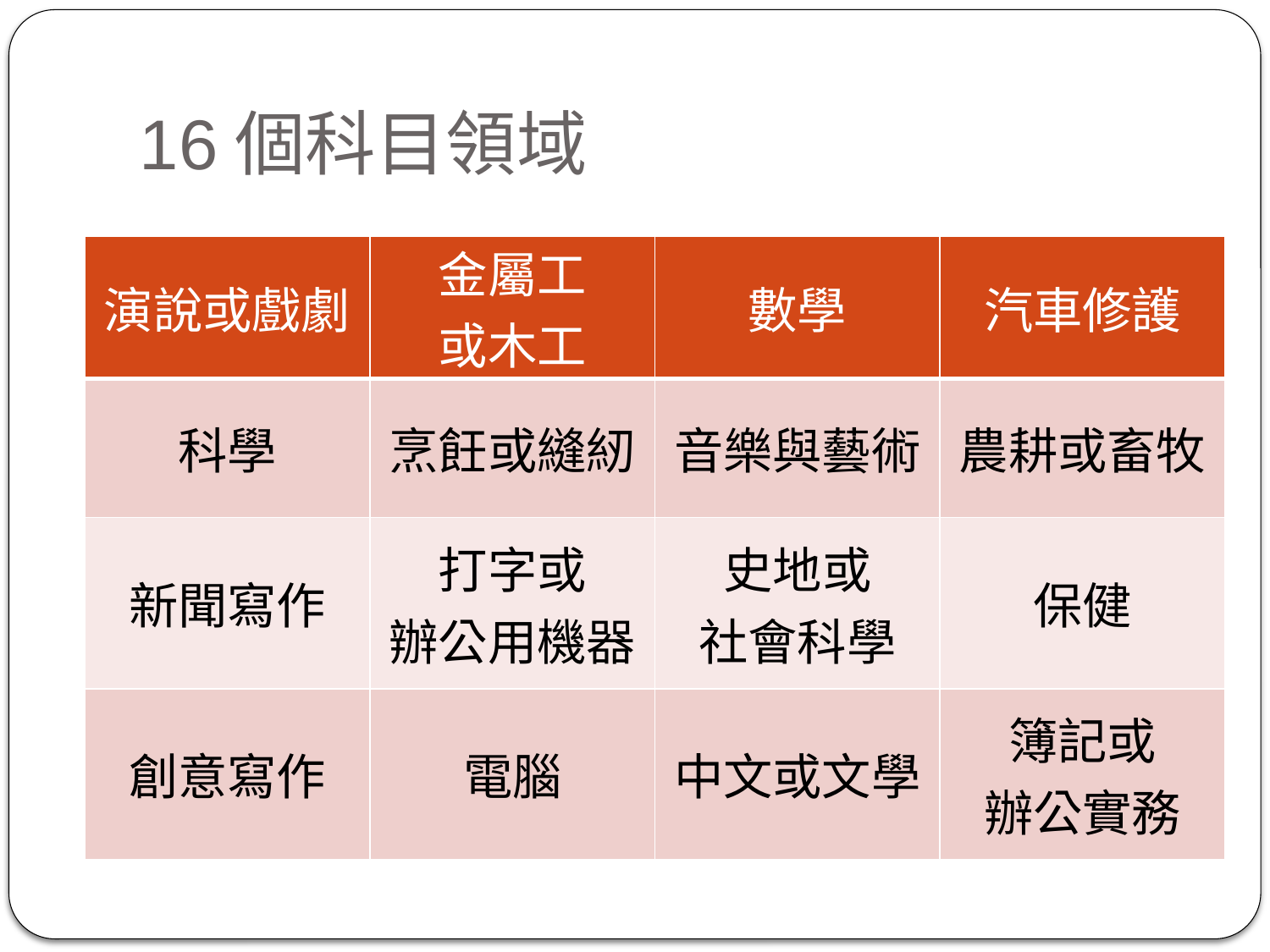

# 16個科目領域
| 演說或戲劇 | 金屬工 或木工 | 數學 | 汽車修護 |
| --- | --- | --- | --- |
| 科學 | 烹飪或縫紉 | 音樂與藝術 | 農耕或畜牧 |
| 新聞寫作 | 打字或 辦公用機器 | 史地或 社會科學 | 保健 |
| 創意寫作 | 電腦 | 中文或文學 | 簿記或 辦公實務 |